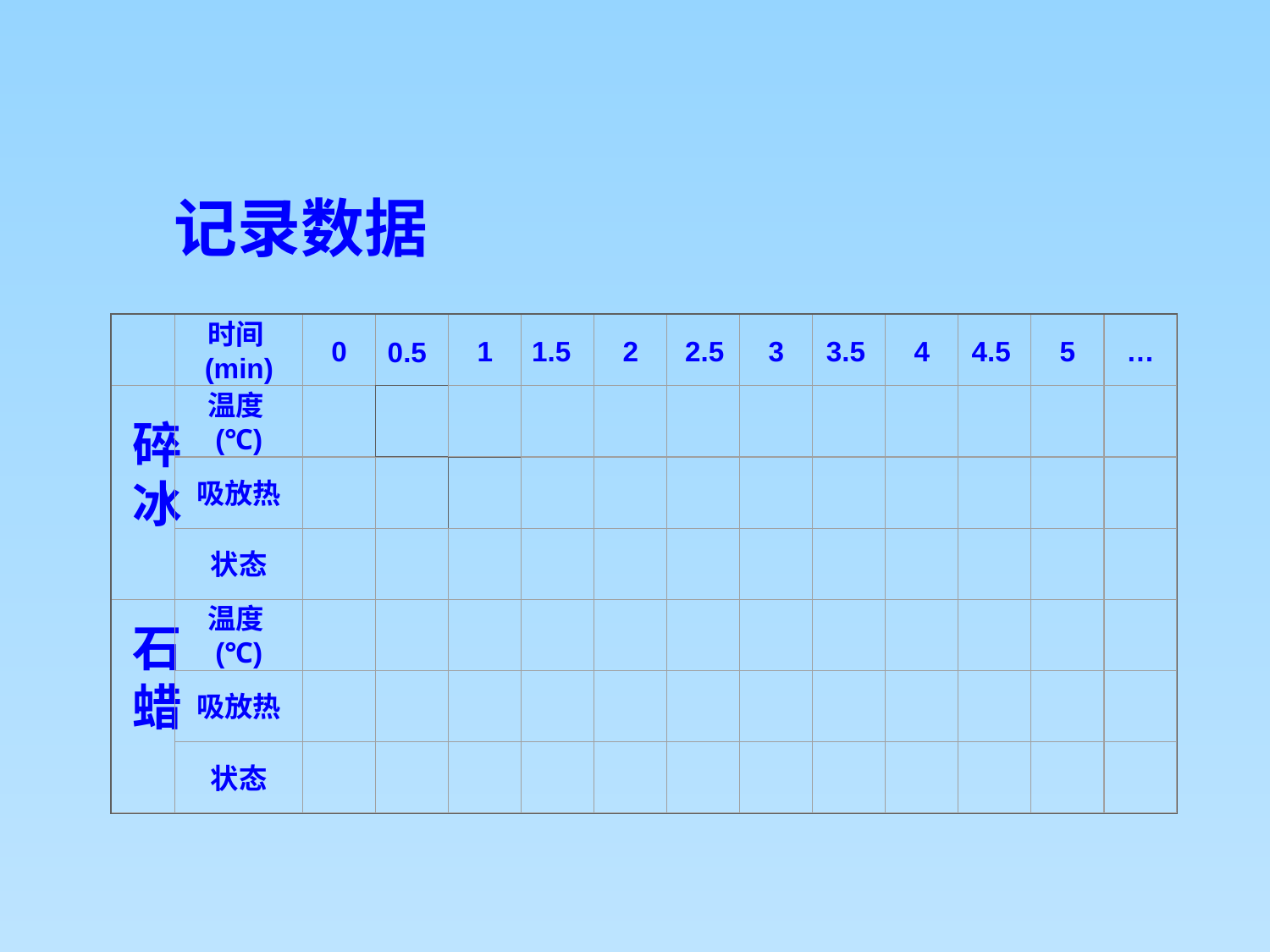

记录数据

时间(min)

0

1
1.5

2
2.5

3
3.5

4
4.5

5

…
0.5

温度(℃)

碎
冰

吸放热

状态

石蜡

温度(℃)

吸放热

状态